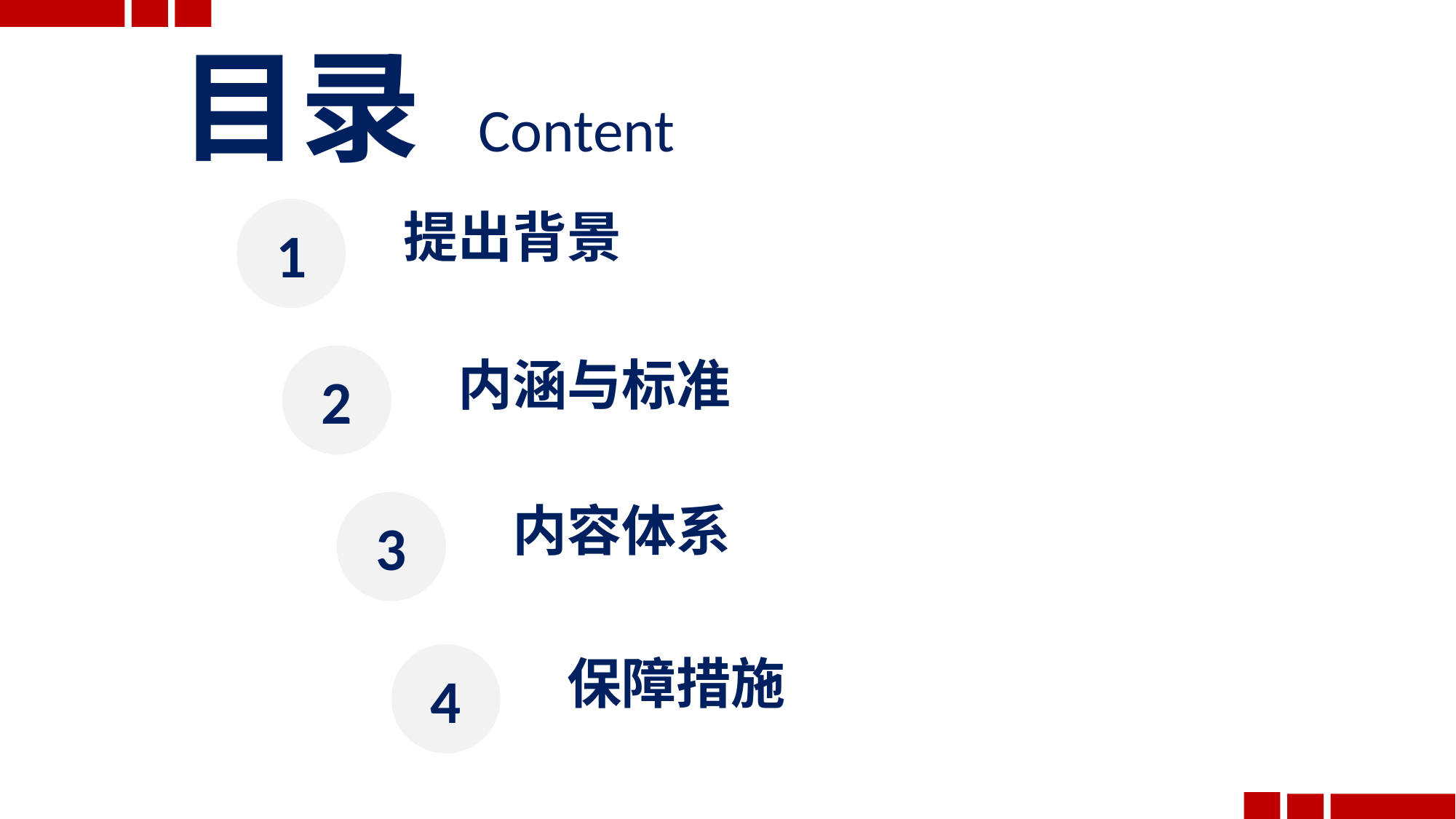

目录 Content
提出背景
1
内涵与标准
2
内容体系
3
保障措施
4